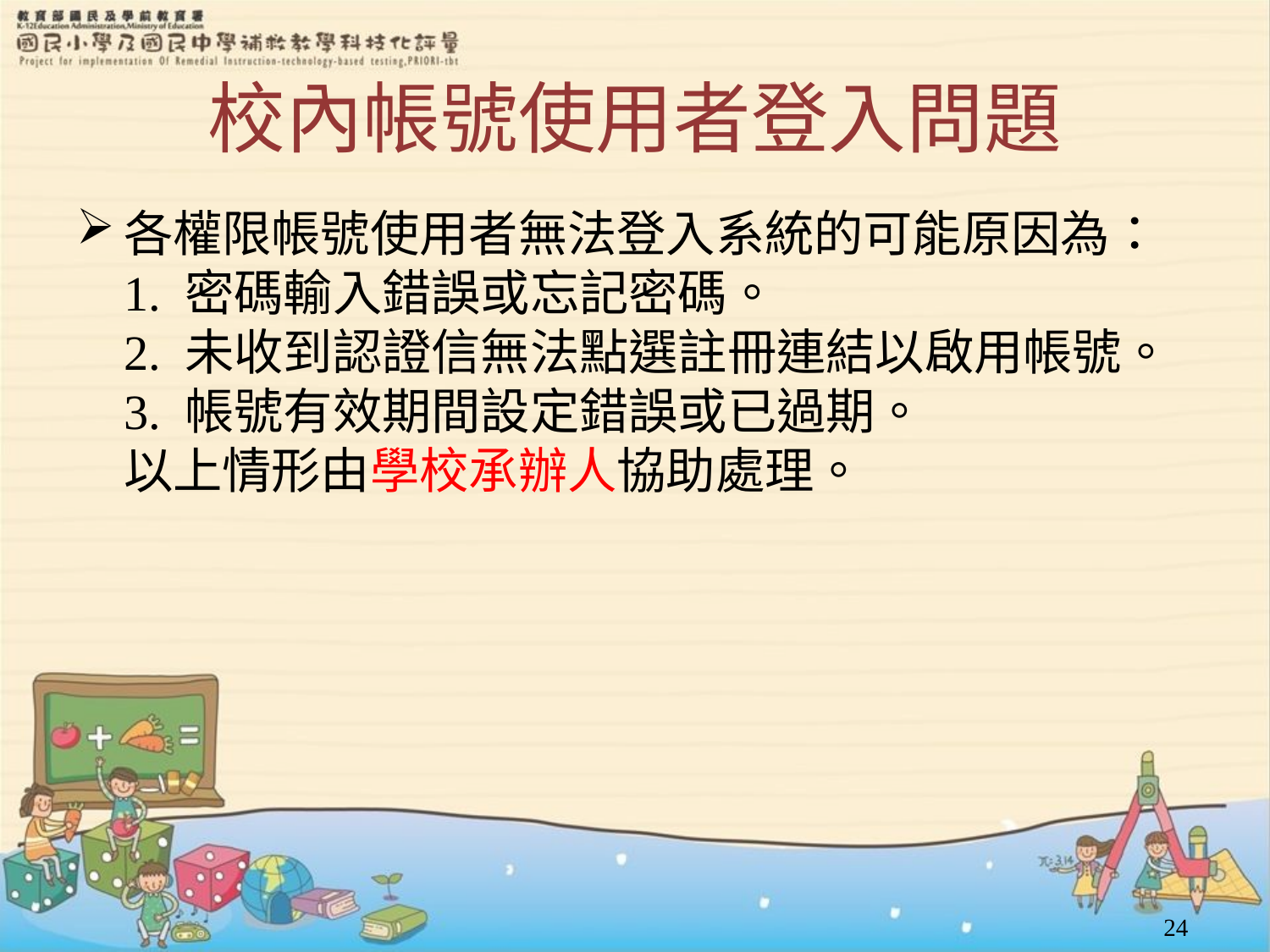

# 校內帳號使用者登入問題
各權限帳號使用者無法登入系統的可能原因為：
1. 密碼輸入錯誤或忘記密碼。
2. 未收到認證信無法點選註冊連結以啟用帳號。
3. 帳號有效期間設定錯誤或已過期。
以上情形由學校承辦人協助處理。
24